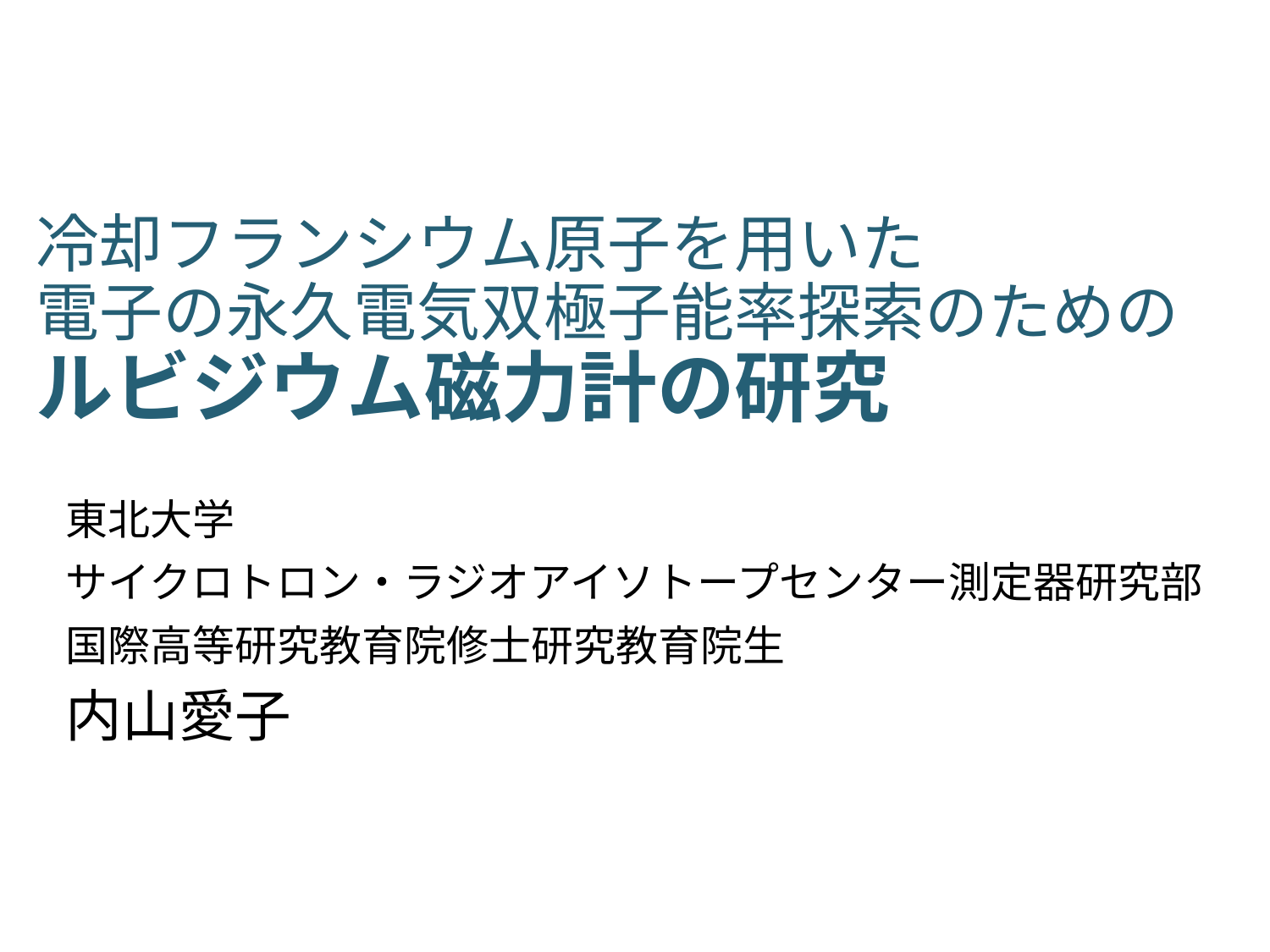

# 冷却フランシウム原子を用いた 電子の永久電気双極子能率探索のための ルビジウム磁力計の研究
東北大学
サイクロトロン・ラジオアイソトープセンター測定器研究部
国際高等研究教育院修士研究教育院生
内山愛子